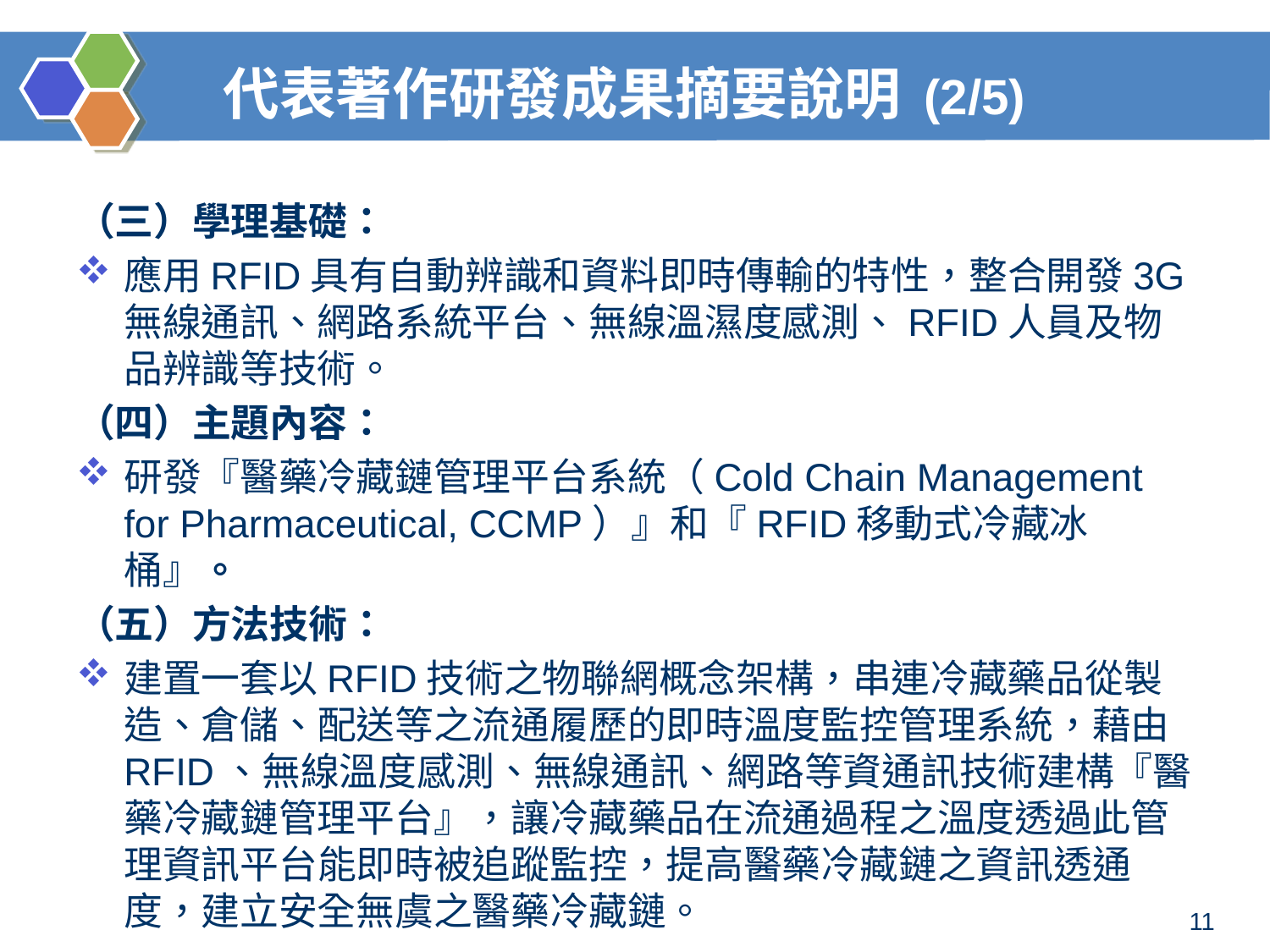

# 代表著作研發成果摘要說明 (2/5)
（三）學理基礎：
應用RFID具有自動辨識和資料即時傳輸的特性，整合開發3G無線通訊、網路系統平台、無線溫濕度感測、RFID人員及物品辨識等技術。
（四）主題內容：
研發『醫藥冷藏鏈管理平台系統（Cold Chain Management for Pharmaceutical, CCMP）』和『RFID移動式冷藏冰桶』。
（五）方法技術：
建置一套以RFID技術之物聯網概念架構，串連冷藏藥品從製造、倉儲、配送等之流通履歷的即時溫度監控管理系統，藉由RFID、無線溫度感測、無線通訊、網路等資通訊技術建構『醫藥冷藏鏈管理平台』，讓冷藏藥品在流通過程之溫度透過此管理資訊平台能即時被追蹤監控，提高醫藥冷藏鏈之資訊透通度，建立安全無虞之醫藥冷藏鏈。
11